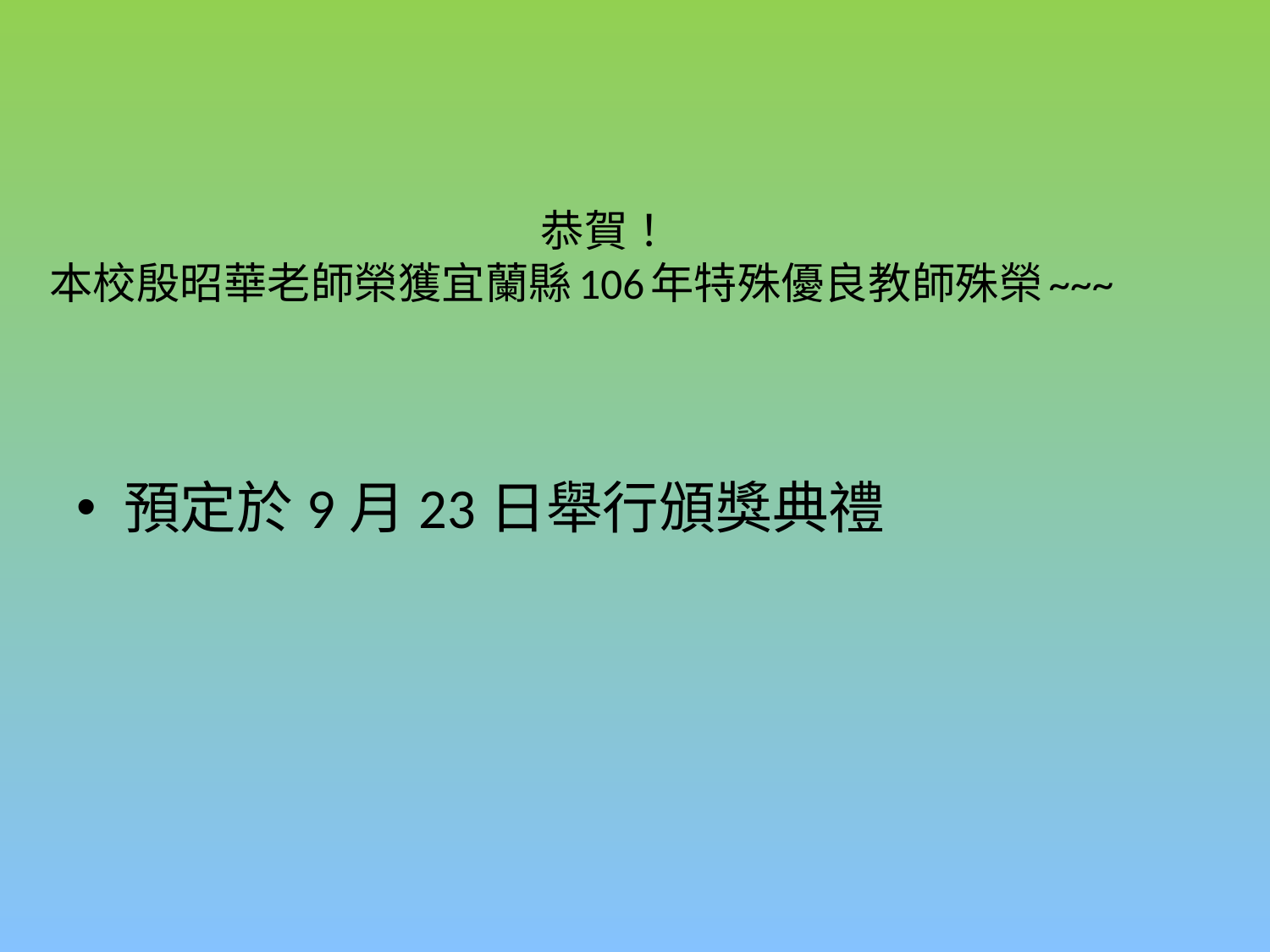

# 恭賀！ 本校殷昭華老師榮獲宜蘭縣106年特殊優良教師殊榮~~~
預定於9月23日舉行頒獎典禮